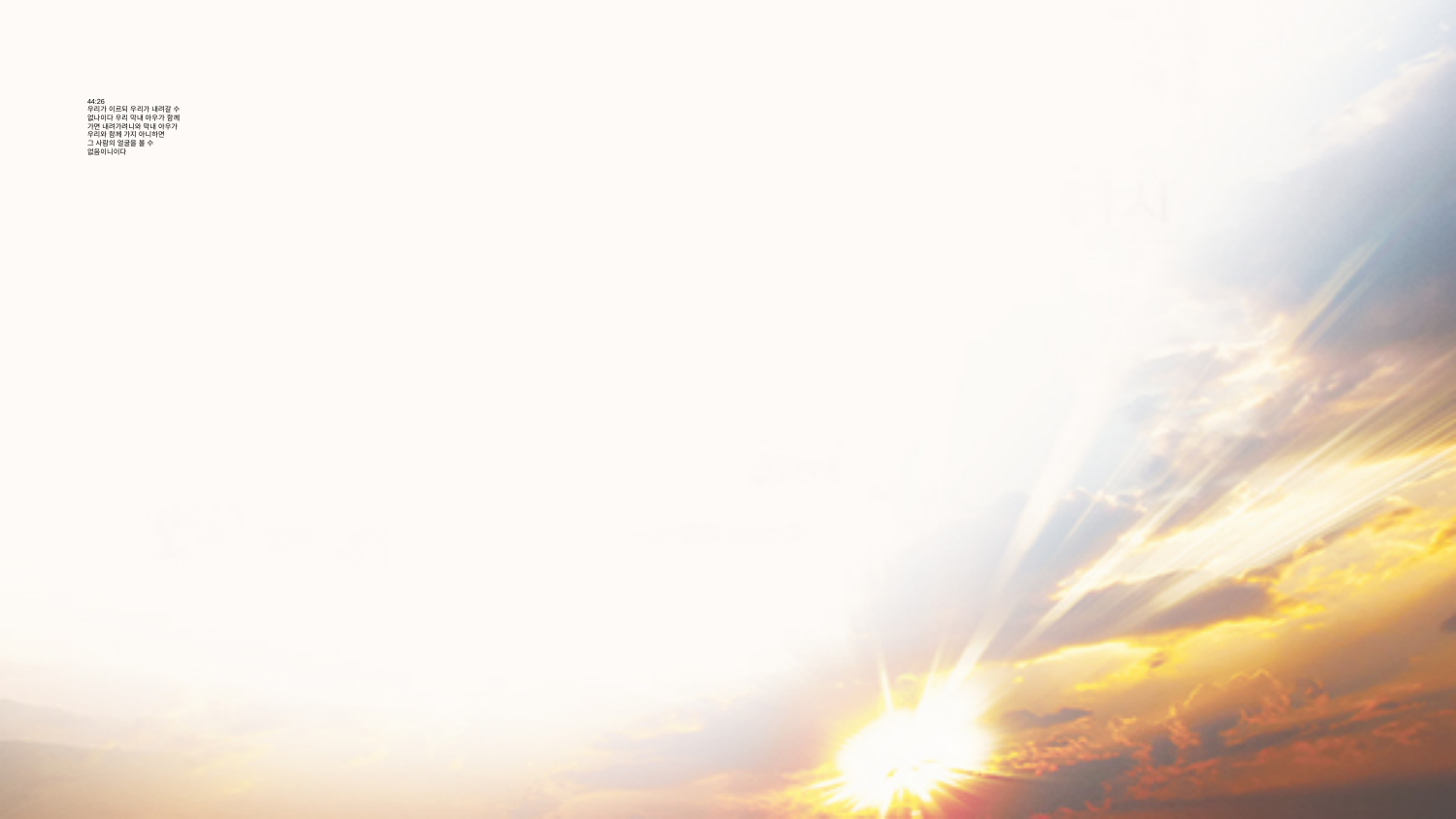

# 44:26 우리가 이르되 우리가 내려갈 수 없나이다 우리 막내 아우가 함께 가면 내려가려니와 막내 아우가 우리와 함께 가지 아니하면 그 사람의 얼굴을 볼 수 없음이니이다